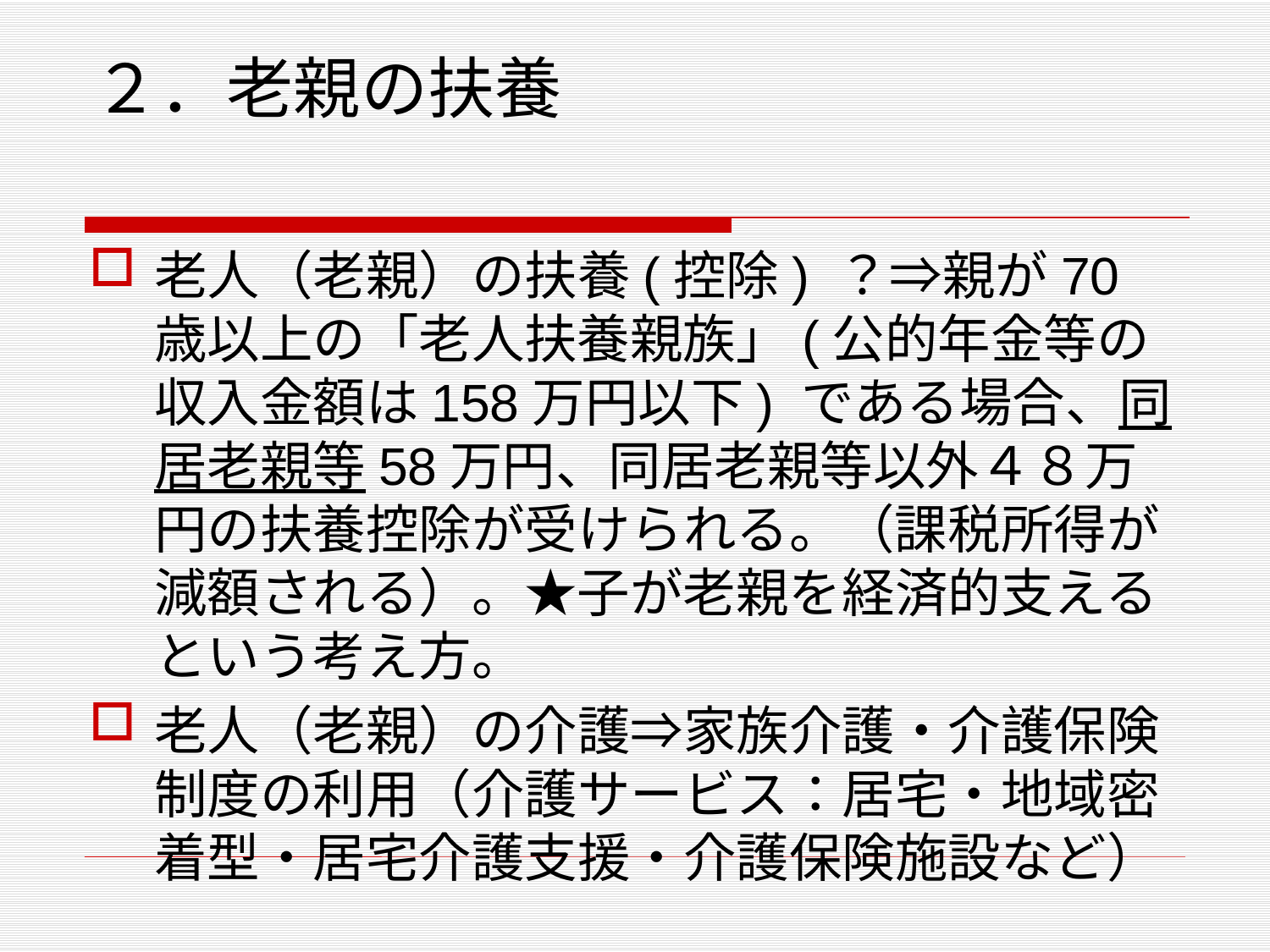

# ２．老親の扶養
老人（老親）の扶養(控除) ？⇒親が70歳以上の「老人扶養親族」(公的年金等の収入金額は158万円以下) である場合、同居老親等58万円、同居老親等以外４８万円の扶養控除が受けられる。（課税所得が減額される）。★子が老親を経済的支えるという考え方。
老人（老親）の介護⇒家族介護・介護保険制度の利用（介護サービス：居宅・地域密着型・居宅介護支援・介護保険施設など）